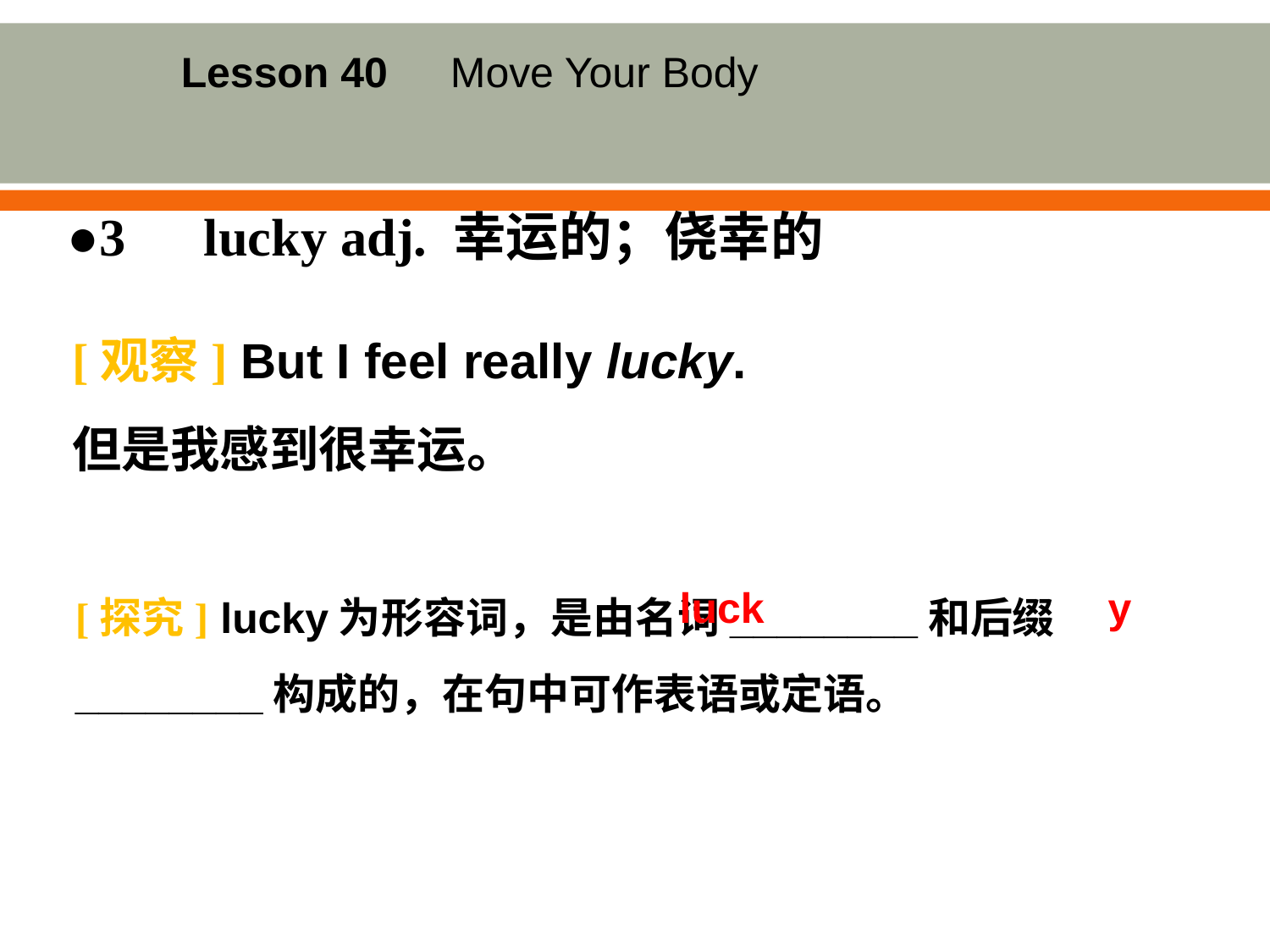

Lesson 40　Move Your Body
●3　lucky adj. 幸运的；侥幸的
[观察] But I feel really lucky.
但是我感到很幸运。

[探究] lucky为形容词，是由名词________和后缀________构成的，在句中可作表语或定语。
luck                             ­y